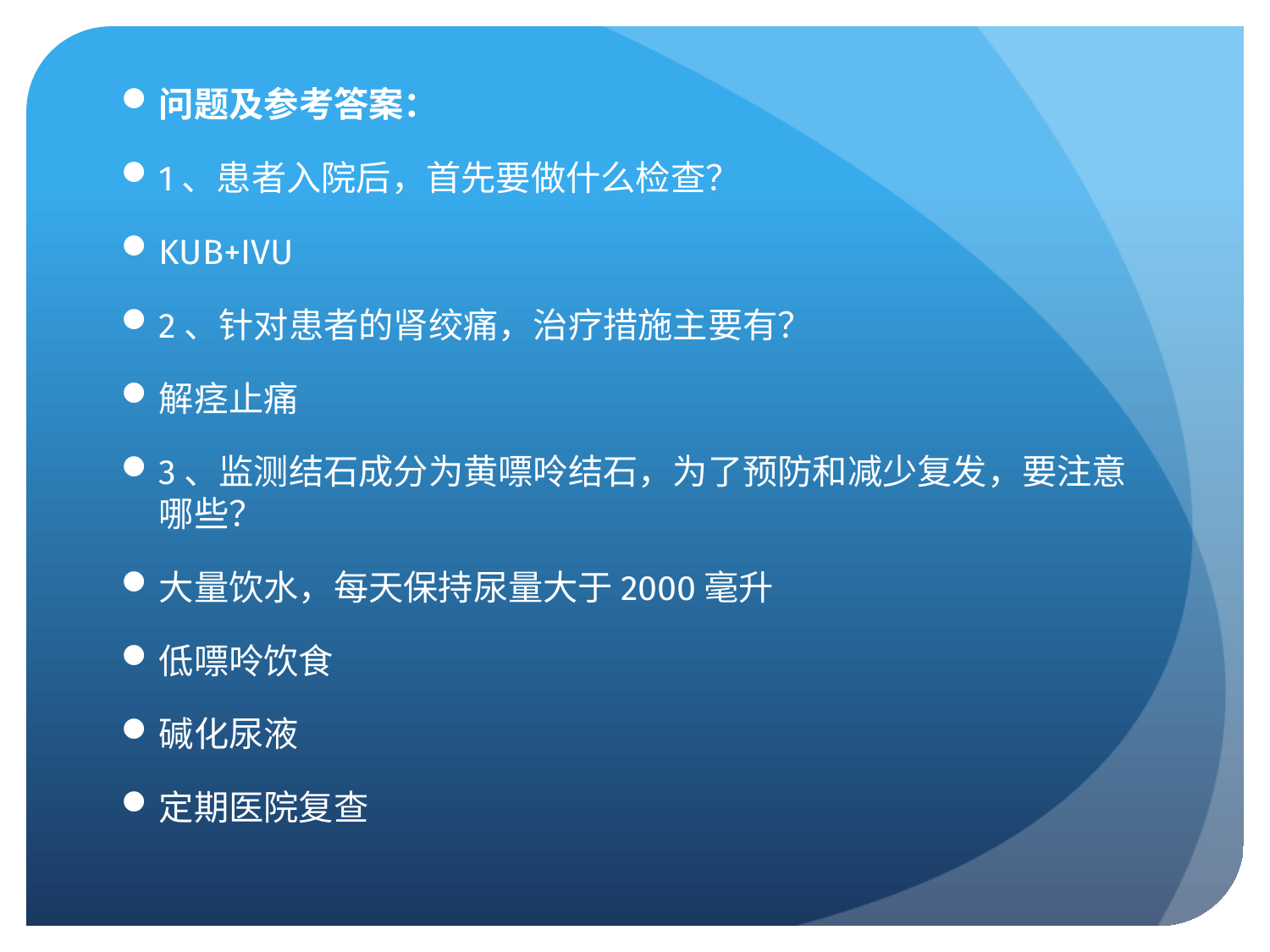

问题及参考答案：
1、患者入院后，首先要做什么检查？
KUB+IVU
2、针对患者的肾绞痛，治疗措施主要有？
解痉止痛
3、监测结石成分为黄嘌呤结石，为了预防和减少复发，要注意哪些？
大量饮水，每天保持尿量大于2000毫升
低嘌呤饮食
碱化尿液
定期医院复查